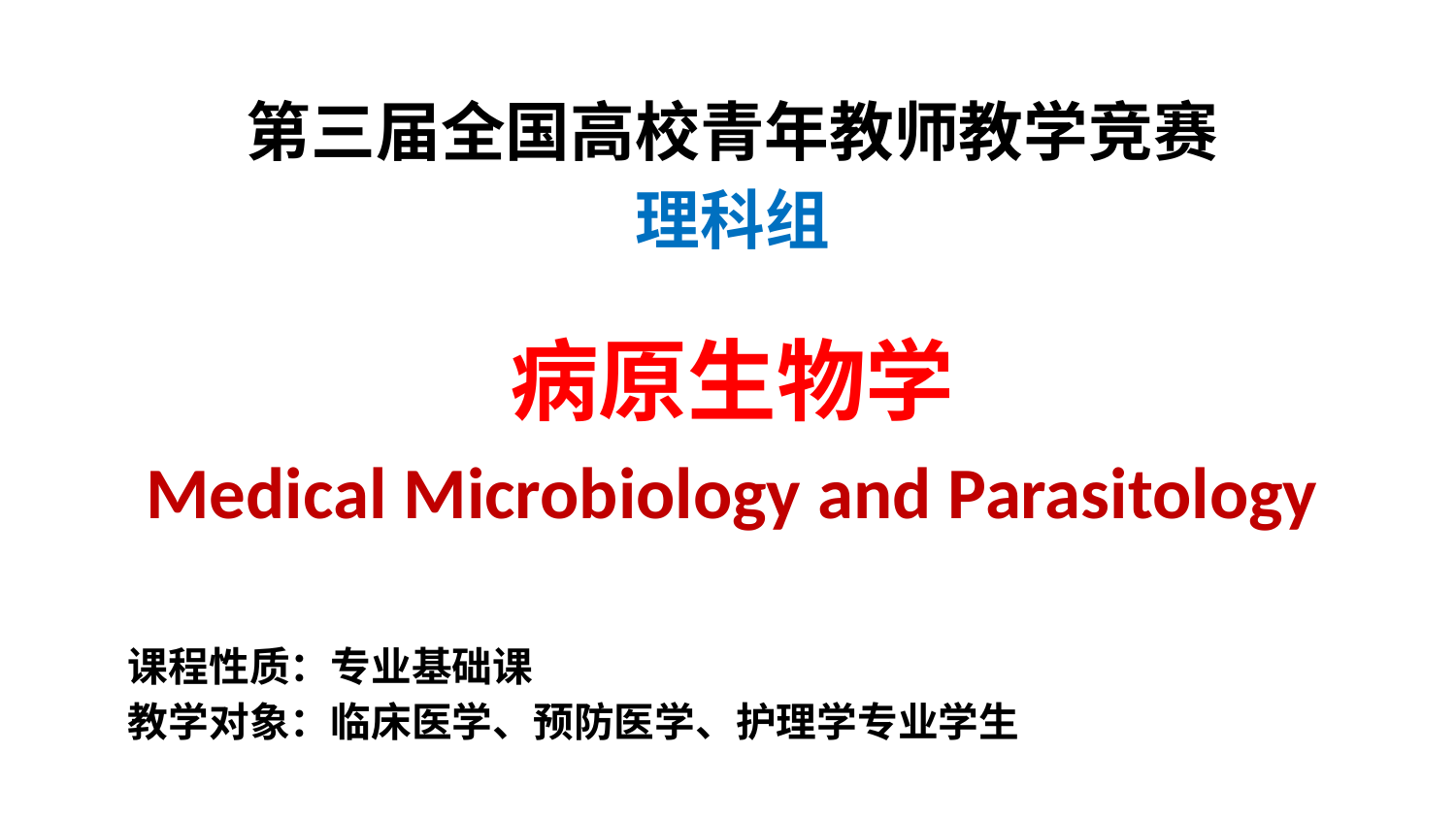

# 第三届全国高校青年教师教学竞赛 理科组
病原生物学
Medical Microbiology and Parasitology
课程性质：专业基础课
教学对象：临床医学、预防医学、护理学专业学生